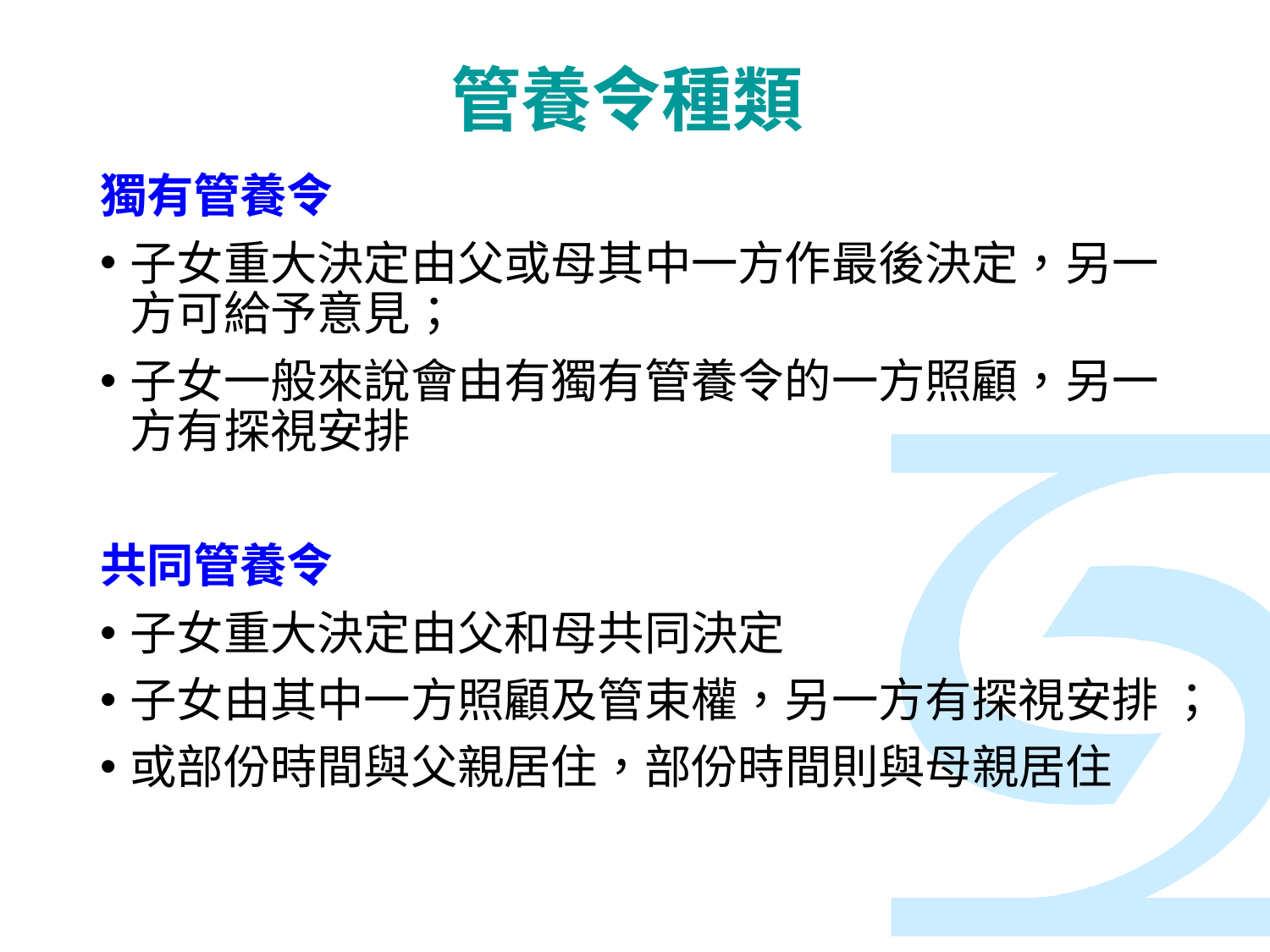

# 管養令種類
獨有管養令
子女重大決定由父或母其中一方作最後決定，另一方可給予意見；
子女一般來說會由有獨有管養令的一方照顧，另一方有探視安排

共同管養令
子女重大決定由父和母共同決定
子女由其中一方照顧及管束權，另一方有探視安排 ；
或部份時間與父親居住，部份時間則與母親居住
19